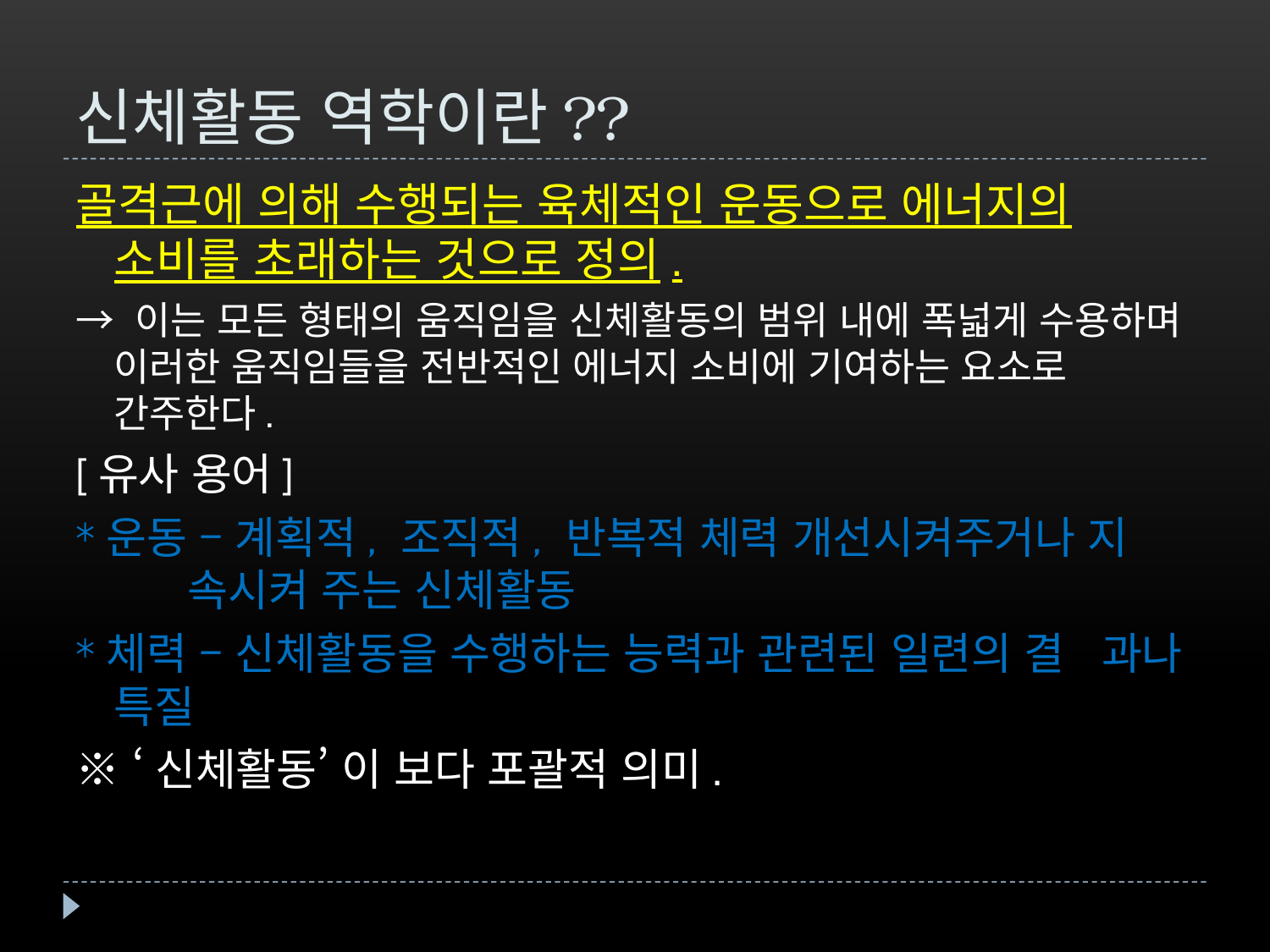

# 신체활동 역학이란??
골격근에 의해 수행되는 육체적인 운동으로 에너지의 소비를 초래하는 것으로 정의.
→ 이는 모든 형태의 움직임을 신체활동의 범위 내에 폭넓게 수용하며 이러한 움직임들을 전반적인 에너지 소비에 기여하는 요소로 간주한다.
[유사 용어]
*운동 – 계획적, 조직적, 반복적 체력 개선시켜주거나 지            속시켜 주는 신체활동
*체력 – 신체활동을 수행하는 능력과 관련된 일련의 결   과나 특질
※ ‘신체활동’ 이 보다 포괄적 의미.